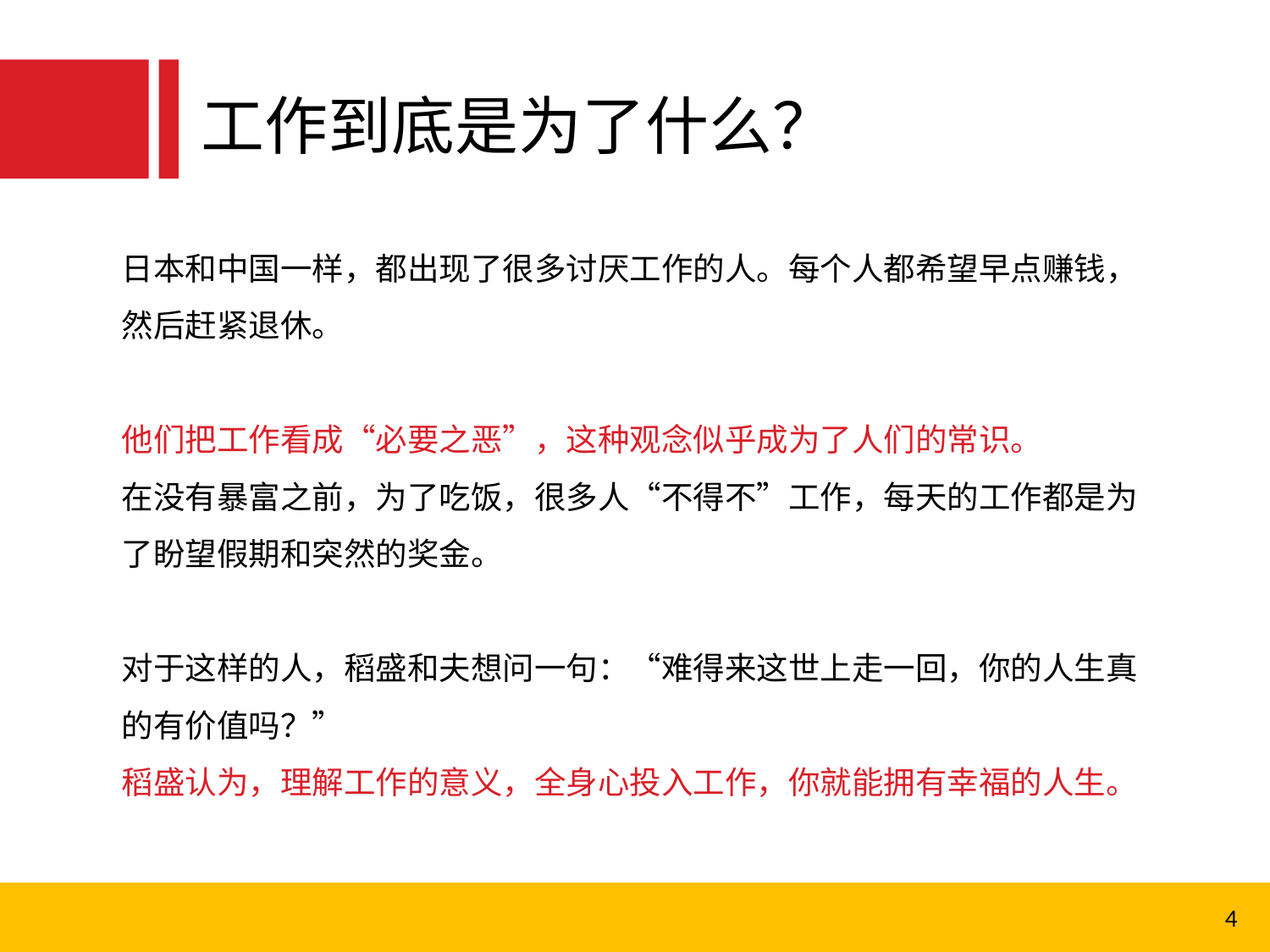

工作到底是为了什么？
日本和中国一样，都出现了很多讨厌工作的人。每个人都希望早点赚钱，然后赶紧退休。

他们把工作看成“必要之恶”，这种观念似乎成为了人们的常识。
在没有暴富之前，为了吃饭，很多人“不得不”工作，每天的工作都是为了盼望假期和突然的奖金。

对于这样的人，稻盛和夫想问一句：“难得来这世上走一回，你的人生真的有价值吗？”
稻盛认为，理解工作的意义，全身心投入工作，你就能拥有幸福的人生。

4